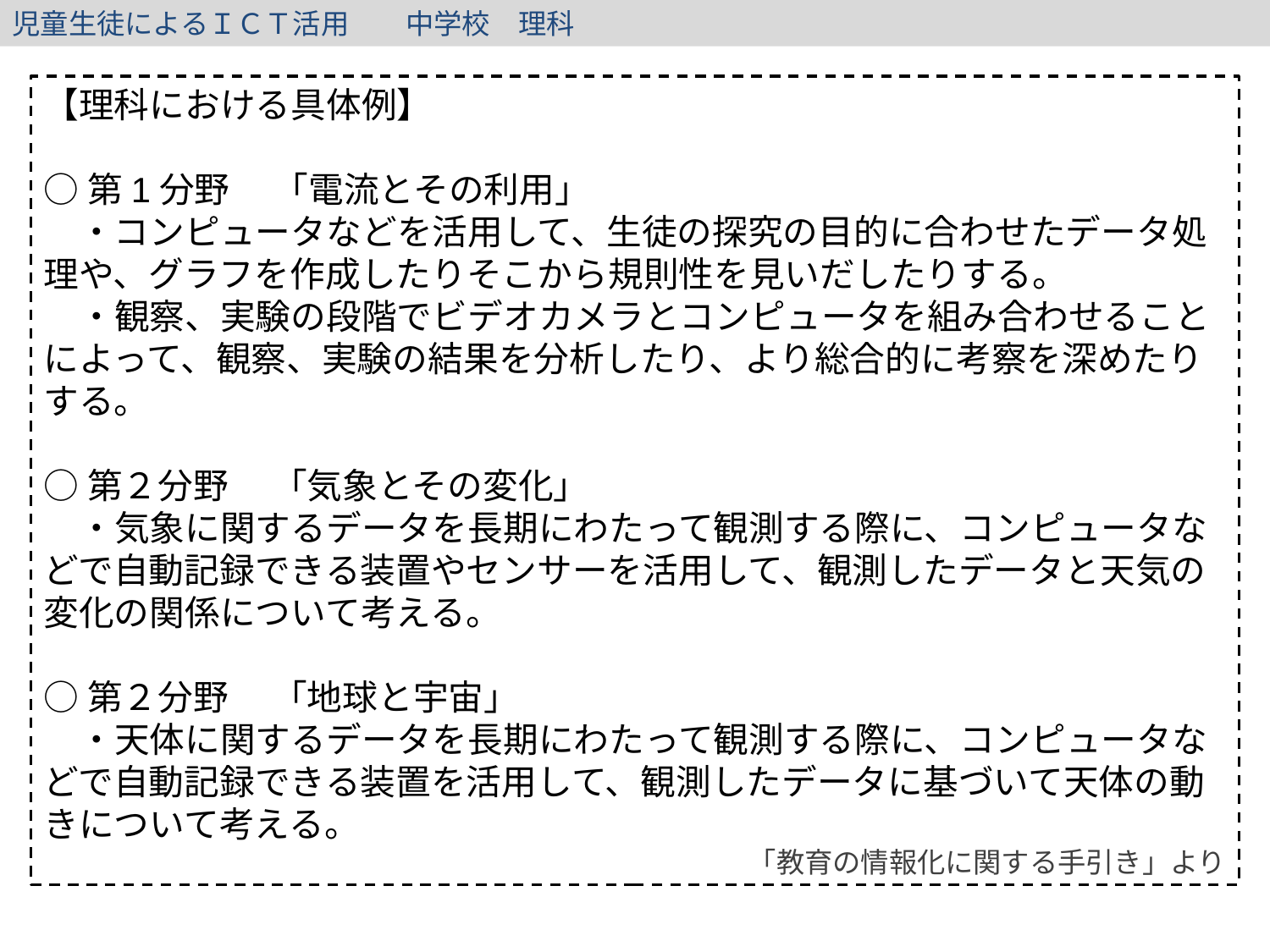

児童生徒によるＩＣＴ活用　　中学校　理科
【理科における具体例】

○第1分野 　「電流とその利用」
　・コンピュータなどを活用して、生徒の探究の目的に合わせたデータ処理や、グラフを作成したりそこから規則性を見いだしたりする。
　・観察、実験の段階でビデオカメラとコンピュータを組み合わせることによって、観察、実験の結果を分析したり、より総合的に考察を深めたりする。

○第２分野 　「気象とその変化」
　・気象に関するデータを長期にわたって観測する際に、コンピュータなどで自動記録できる装置やセンサーを活用して、観測したデータと天気の変化の関係について考える。

○第２分野 　「地球と宇宙」
　・天体に関するデータを長期にわたって観測する際に、コンピュータなどで自動記録できる装置を活用して、観測したデータに基づいて天体の動きについて考える。
「教育の情報化に関する手引き」より